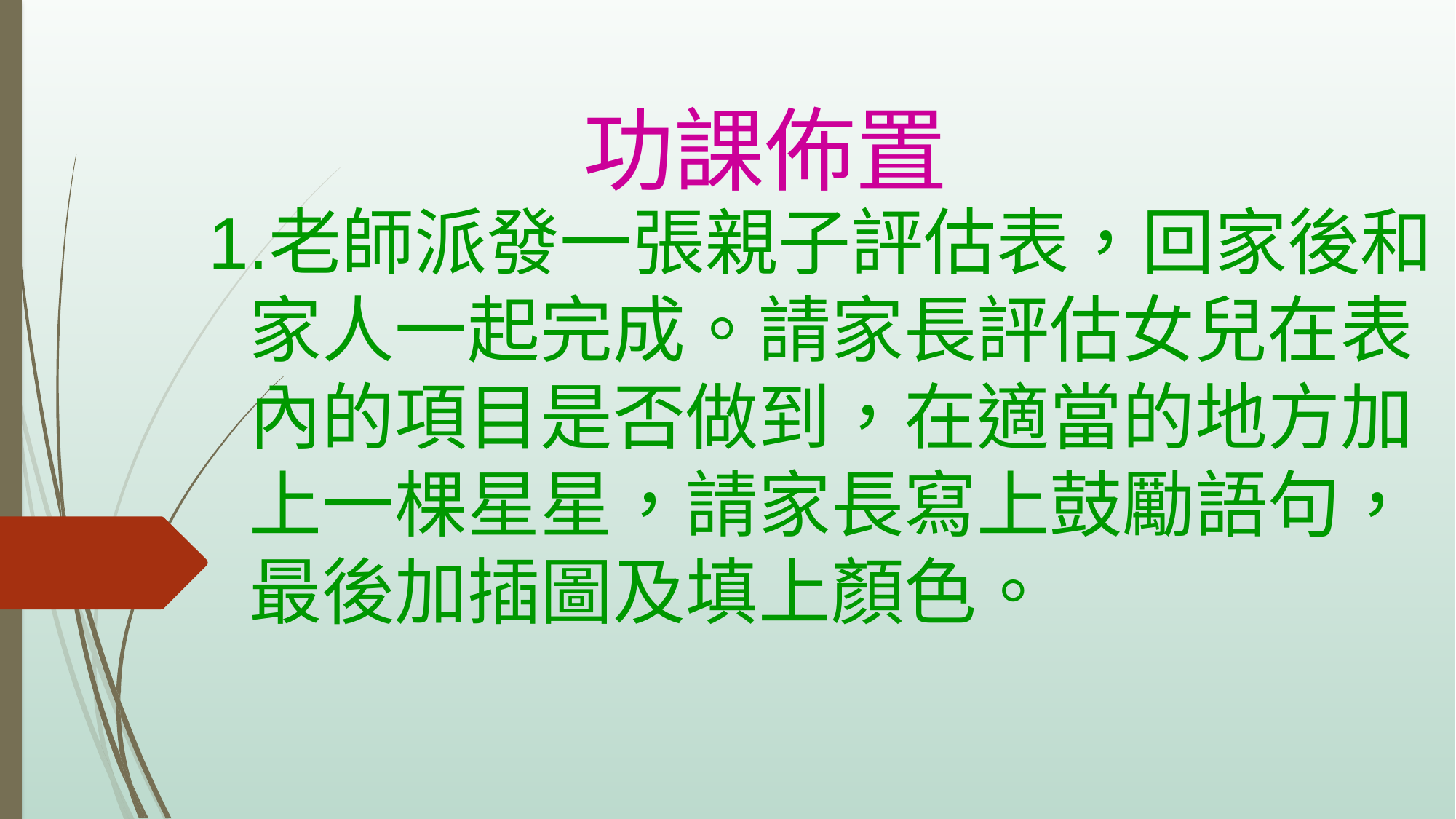

功課佈置
老師派發一張親子評估表，回家後和家人一起完成。請家長評估女兒在表內的項目是否做到，在適當的地方加上一棵星星，請家長寫上鼓勵語句，最後加插圖及填上顏色。